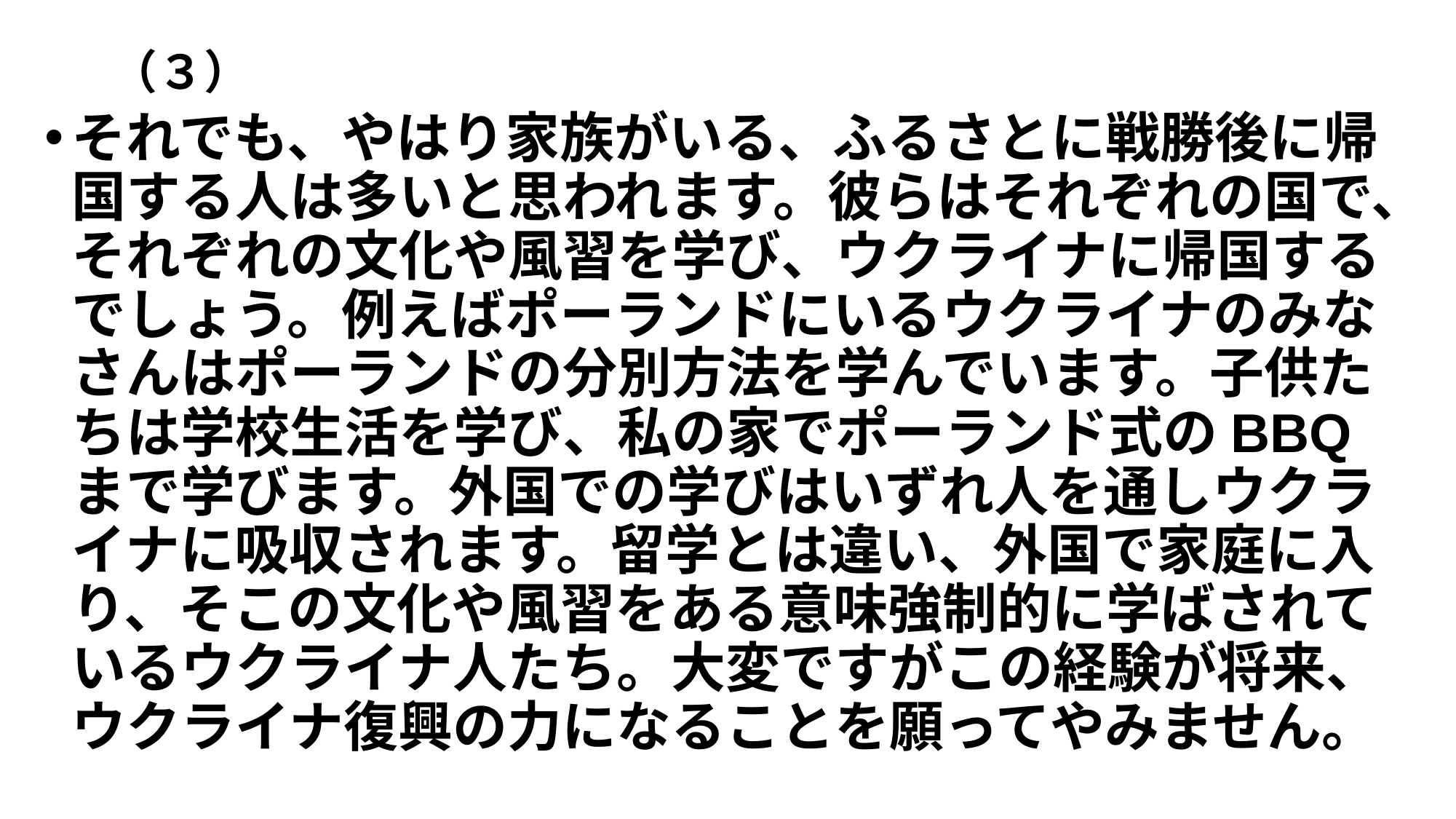

# （３）
それでも、やはり家族がいる、ふるさとに戦勝後に帰国する人は多いと思われます。彼らはそれぞれの国で、それぞれの文化や風習を学び、ウクライナに帰国するでしょう。例えばポーランドにいるウクライナのみなさんはポーランドの分別方法を学んでいます。子供たちは学校生活を学び、私の家でポーランド式のBBQまで学びます。外国での学びはいずれ人を通しウクライナに吸収されます。留学とは違い、外国で家庭に入り、そこの文化や風習をある意味強制的に学ばされているウクライナ人たち。大変ですがこの経験が将来、ウクライナ復興の力になることを願ってやみません。